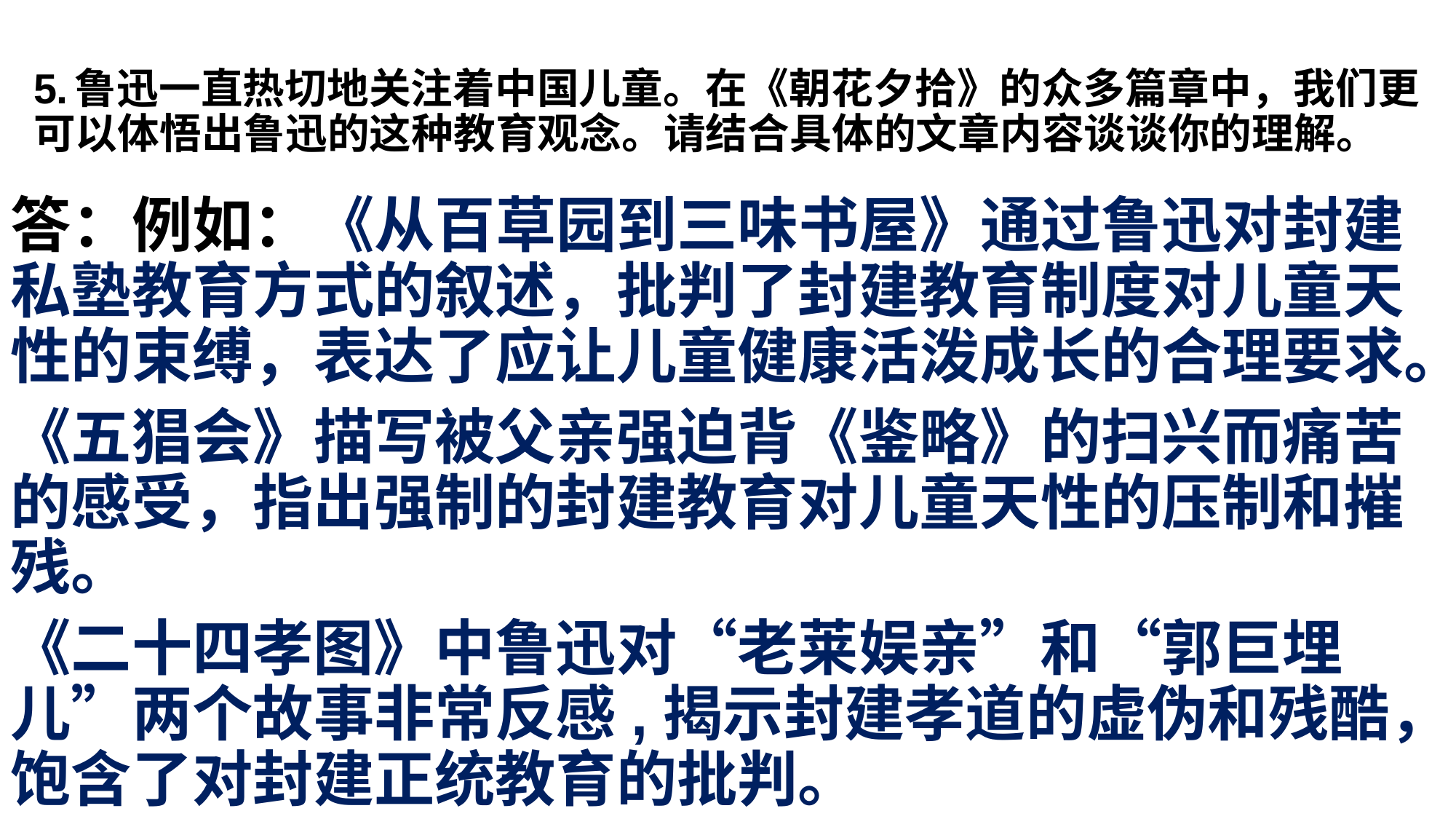

# 5.鲁迅一直热切地关注着中国儿童。在《朝花夕拾》的众多篇章中，我们更可以体悟出鲁迅的这种教育观念。请结合具体的文章内容谈谈你的理解。
答：例如：《从百草园到三味书屋》通过鲁迅对封建私塾教育方式的叙述，批判了封建教育制度对儿童天性的束缚，表达了应让儿童健康活泼成长的合理要求。
《五猖会》描写被父亲强迫背《鉴略》的扫兴而痛苦的感受，指出强制的封建教育对儿童天性的压制和摧残。
《二十四孝图》中鲁迅对“老莱娱亲”和“郭巨埋儿”两个故事非常反感,揭示封建孝道的虚伪和残酷，饱含了对封建正统教育的批判。